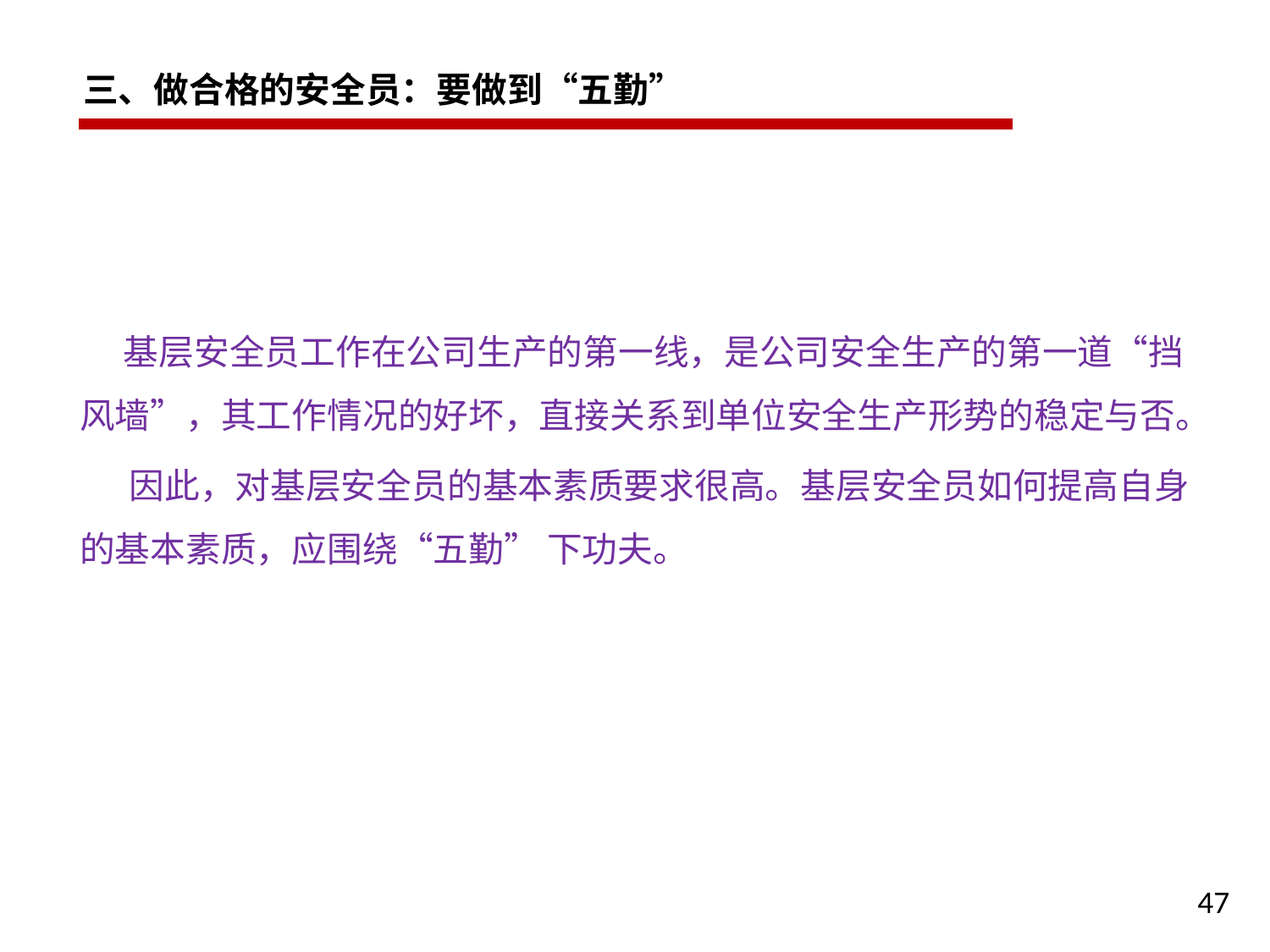

三、做合格的安全员：要做到“五勤”

          基层安全员工作在公司生产的第一线，是公司安全生产的第一道“挡风墙”，其工作情况的好坏，直接关系到单位安全生产形势的稳定与否。
          因此，对基层安全员的基本素质要求很高。基层安全员如何提高自身的基本素质，应围绕“五勤” 下功夫。